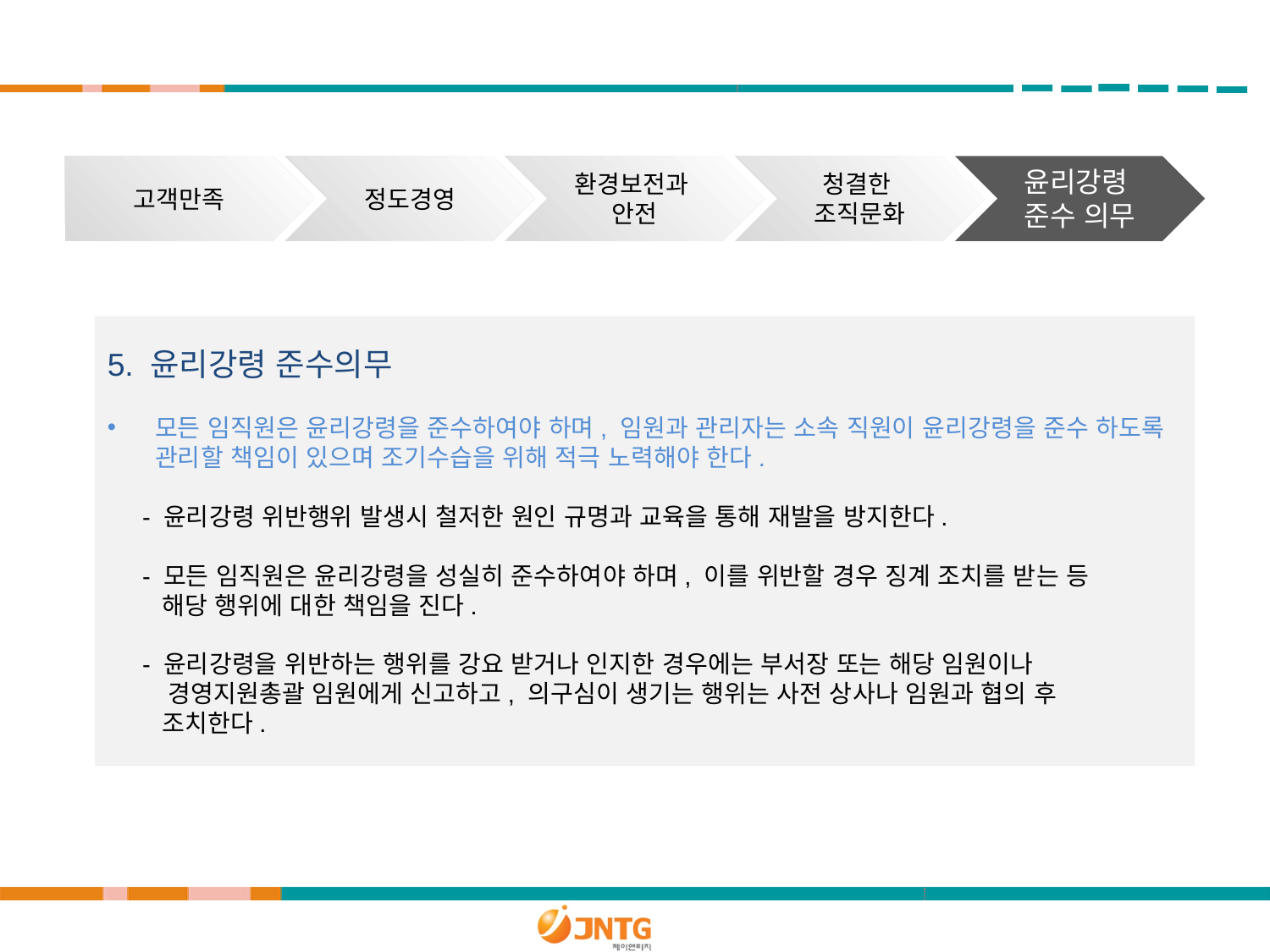

고객만족
정도경영
환경보전과
안전
청결한
조직문화
윤리강령
준수 의무
5. 윤리강령 준수의무

모든 임직원은 윤리강령을 준수하여야 하며, 임원과 관리자는 소속 직원이 윤리강령을 준수 하도록 관리할 책임이 있으며 조기수습을 위해 적극 노력해야 한다.

     - 윤리강령 위반행위 발생시 철저한 원인 규명과 교육을 통해 재발을 방지한다.

     - 모든 임직원은 윤리강령을 성실히 준수하여야 하며, 이를 위반할 경우 징계 조치를 받는 등
       해당 행위에 대한 책임을 진다.

     - 윤리강령을 위반하는 행위를 강요 받거나 인지한 경우에는 부서장 또는 해당 임원이나
	 경영지원총괄 임원에게 신고하고, 의구심이 생기는 행위는 사전 상사나 임원과 협의 후
       조치한다.